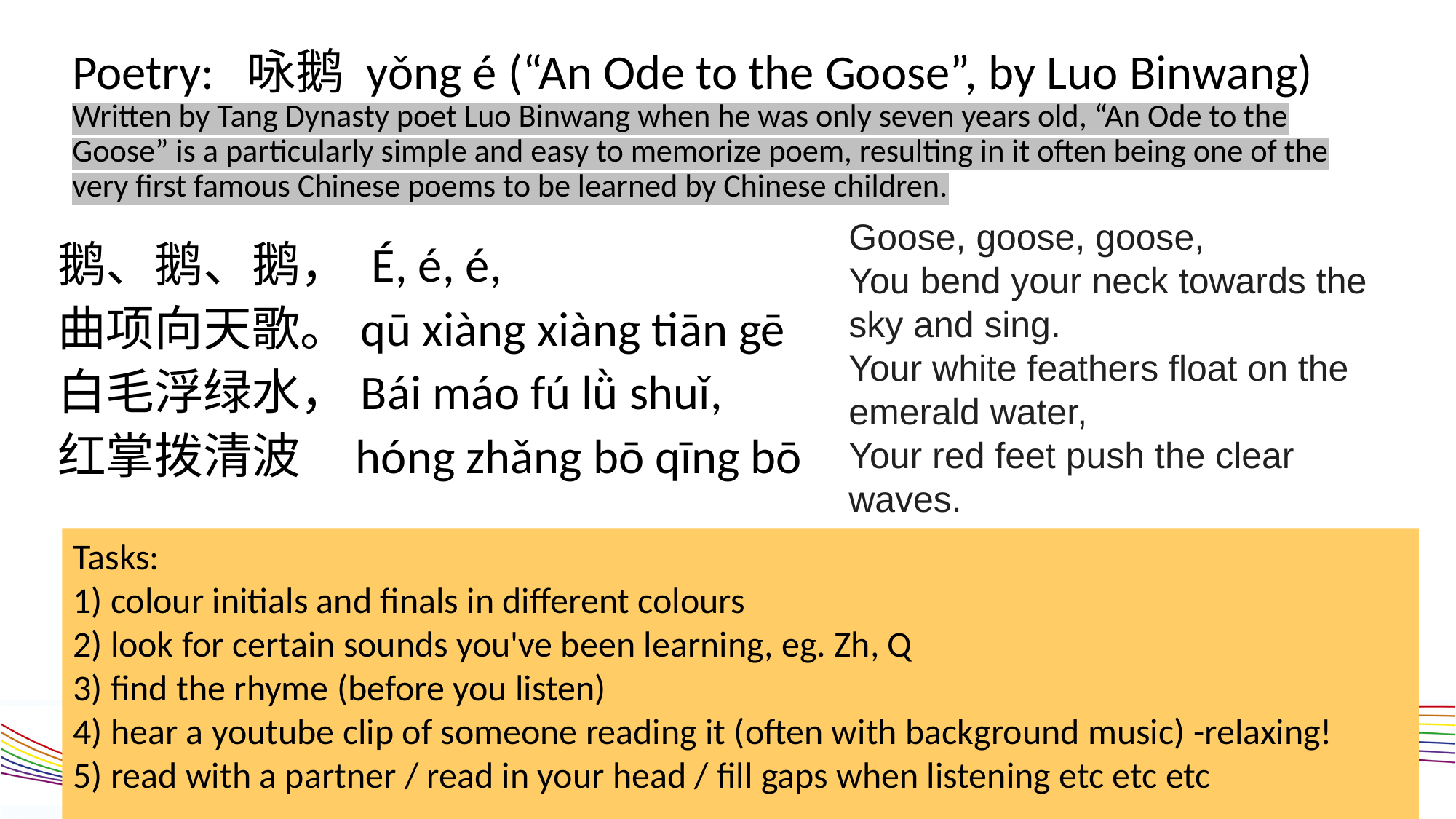

# Poetry:  咏鹅 yǒng é (“An Ode to the Goose”, by Luo Binwang) Written by Tang Dynasty poet Luo Binwang when he was only seven years old, “An Ode to the Goose” is a particularly simple and easy to memorize poem, resulting in it often being one of the very first famous Chinese poems to be learned by Chinese children.

Goose, goose, goose,
You bend your neck towards the sky and sing.
Your white feathers float on the emerald water,
Your red feet push the clear waves.
鹅、鹅、鹅， É, é, é,
曲项向天歌。qū xiàng xiàng tiān gē
白毛浮绿水，Bái máo fú lǜ shuǐ,
红掌拨清波    hóng zhǎng bō qīng bō

Tasks:
1) colour initials and finals in different colours
2) look for certain sounds you've been learning, eg. Zh, Q
3) find the rhyme (before you listen)
4) hear a youtube clip of someone reading it (often with background music) -relaxing!
5) read with a partner / read in your head / fill gaps when listening etc etc etc